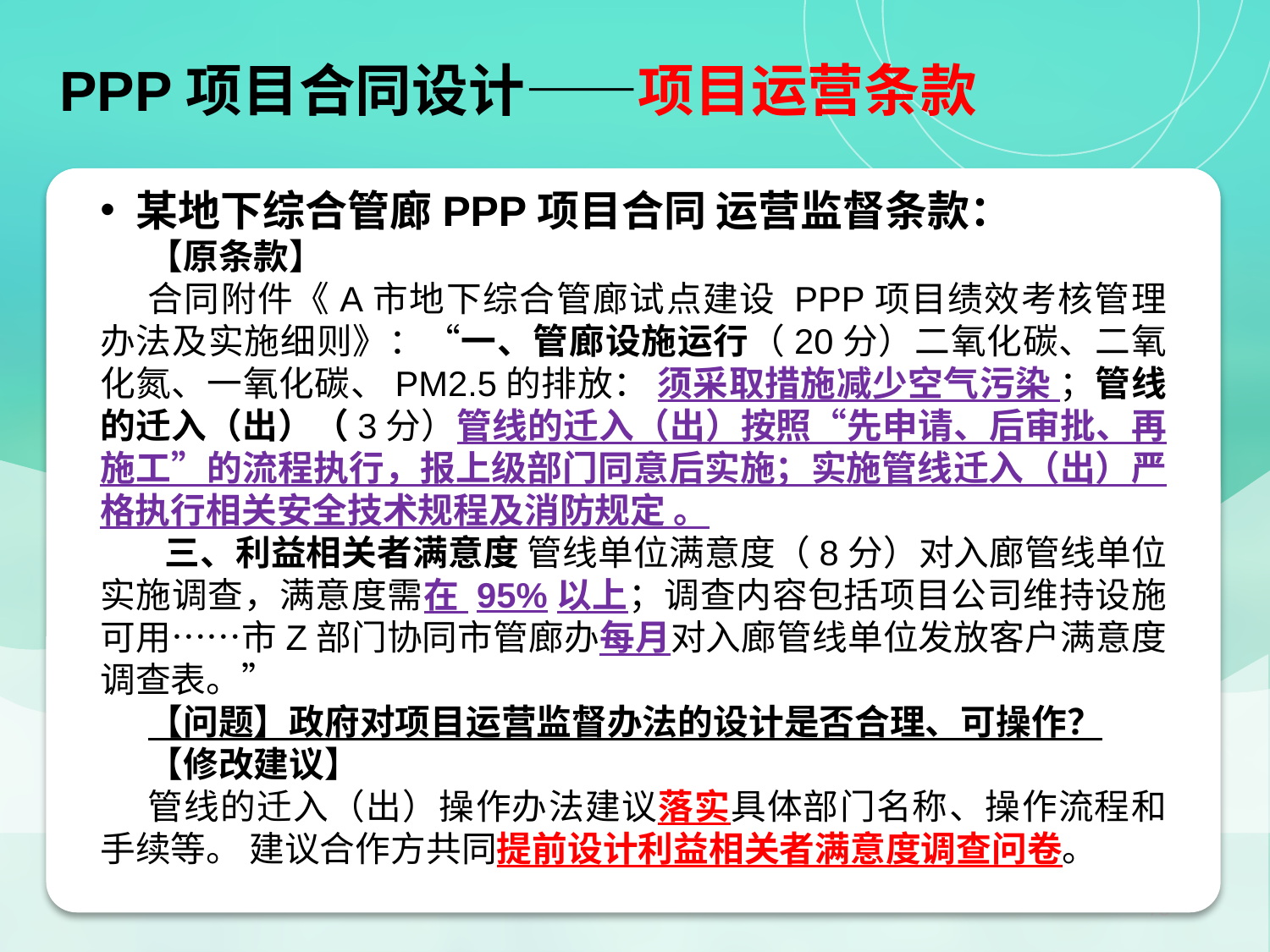

PPP项目合同设计——项目运营条款
【小结】PPP项目核心法律关系：项目合同
某地下综合管廊PPP项目合同 运营监督条款：
【原条款】
合同附件《A市地下综合管廊试点建设 PPP项目绩效考核管理办法及实施细则》：“一、管廊设施运行（20分）二氧化碳、二氧化氮、一氧化碳、PM2.5的排放： 须采取措施减少空气污染 ；管线的迁入（出）（3分）管线的迁入（出）按照“先申请、后审批、再施工”的流程执行，报上级部门同意后实施；实施管线迁入（出）严格执行相关安全技术规程及消防规定 。
 三、利益相关者满意度 管线单位满意度（8分）对入廊管线单位实施调查，满意度需在 95%以上；调查内容包括项目公司维持设施可用……市Z部门协同市管廊办每月对入廊管线单位发放客户满意度调查表。”
【问题】政府对项目运营监督办法的设计是否合理、可操作？
【修改建议】
管线的迁入（出）操作办法建议落实具体部门名称、操作流程和手续等。 建议合作方共同提前设计利益相关者满意度调查问卷。

78